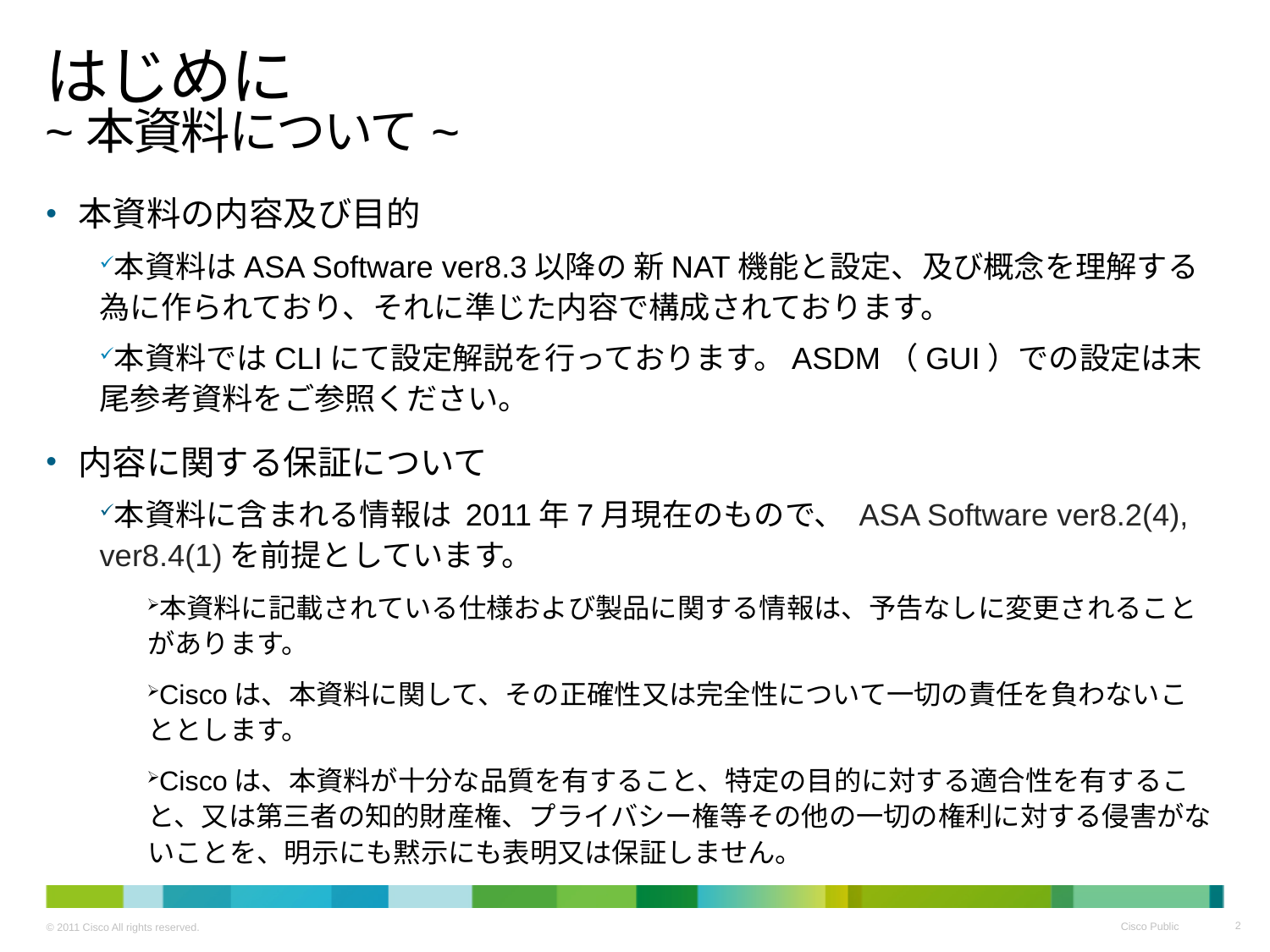

# はじめに ~本資料について~
本資料の内容及び目的
本資料はASA Software ver8.3以降の 新NAT機能と設定、及び概念を理解する為に作られており、それに準じた内容で構成されております。
本資料ではCLIにて設定解説を行っております。ASDM（GUI）での設定は末尾参考資料をご参照ください。
内容に関する保証について
本資料に含まれる情報は 2011年7月現在のもので、 ASA Software ver8.2(4), ver8.4(1)を前提としています。
本資料に記載されている仕様および製品に関する情報は、予告なしに変更されることがあります。
Ciscoは、本資料に関して、その正確性又は完全性について一切の責任を負わないこととします。
Ciscoは、本資料が十分な品質を有すること、特定の目的に対する適合性を有すること、又は第三者の知的財産権、プライバシー権等その他の一切の権利に対する侵害がないことを、明示にも黙示にも表明又は保証しません。